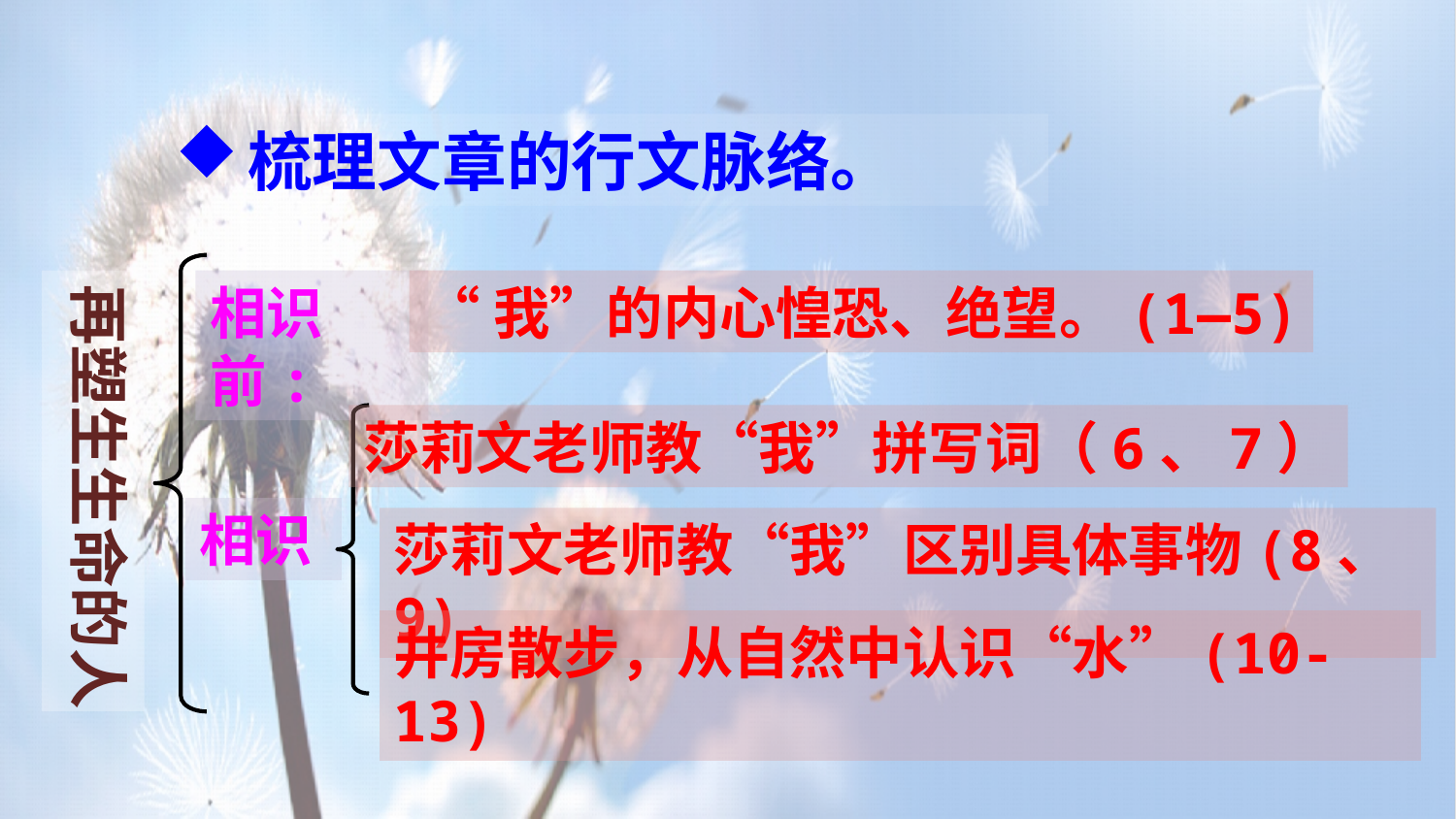

梳理文章的行文脉络。

相识前:
“我”的内心惶恐、绝望。(1—5)
再塑生生命的人
莎莉文老师教“我”拼写词（6、7）

相识
莎莉文老师教“我”区别具体事物(8、9)
井房散步，从自然中认识“水”(10-13)